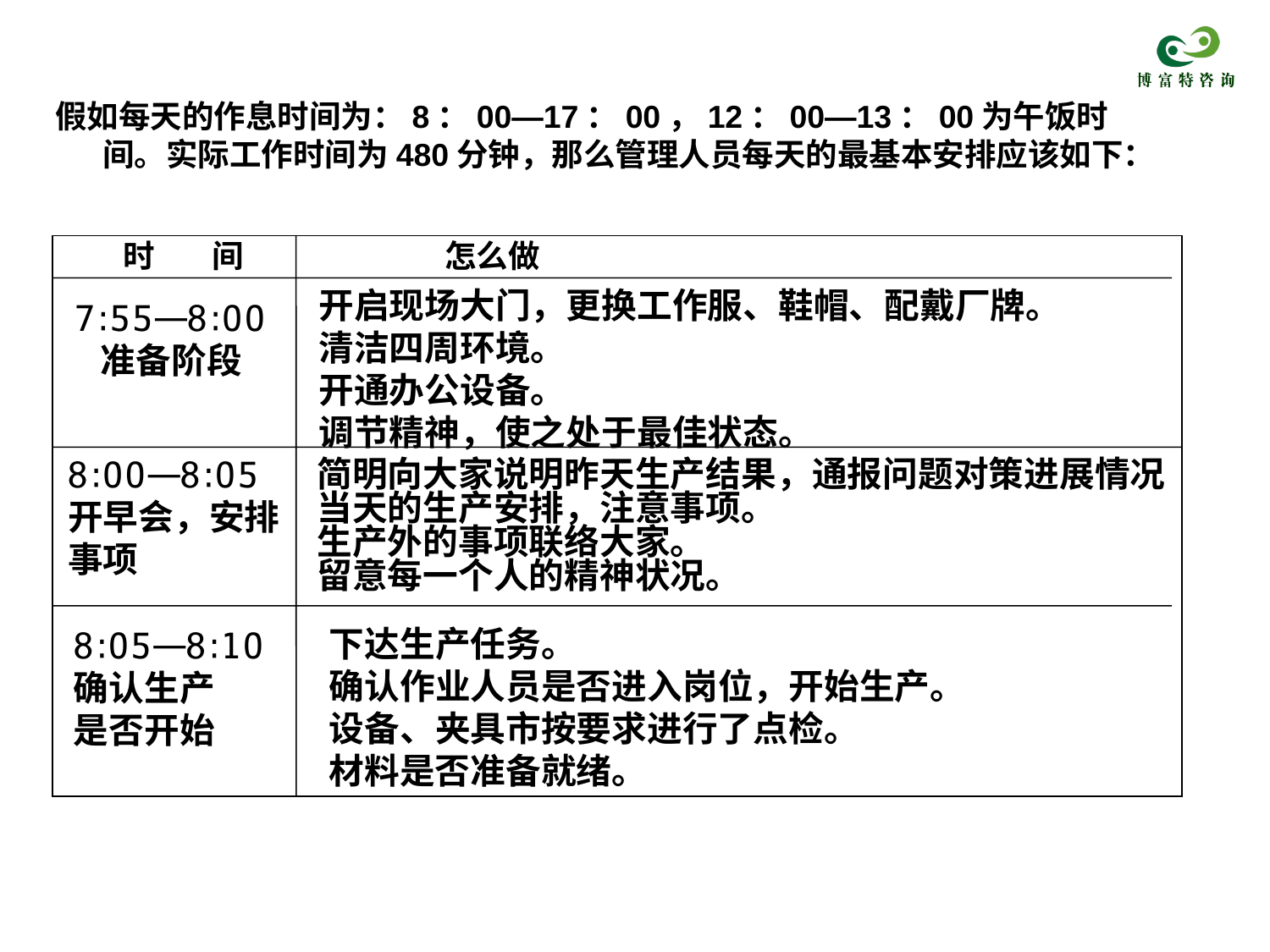

假如每天的作息时间为：8：00—17：00，12：00—13：00为午饭时间。实际工作时间为480分钟，那么管理人员每天的最基本安排应该如下：

时        间                            怎么做

开启现场大门，更换工作服、鞋帽、配戴厂牌。
清洁四周环境。
开通办公设备。
调节精神，使之处于最佳状态。

7:55—8:00
准备阶段
8:00—8:05
开早会，安排
事项

简明向大家说明昨天生产结果，通报问题对策进展情况当天的生产安排，注意事项。
生产外的事项联络大家。
留意每一个人的精神状况。

下达生产任务。
确认作业人员是否进入岗位，开始生产。
设备、夹具市按要求进行了点检。
材料是否准备就绪。
8:05—8:10
确认生产
是否开始